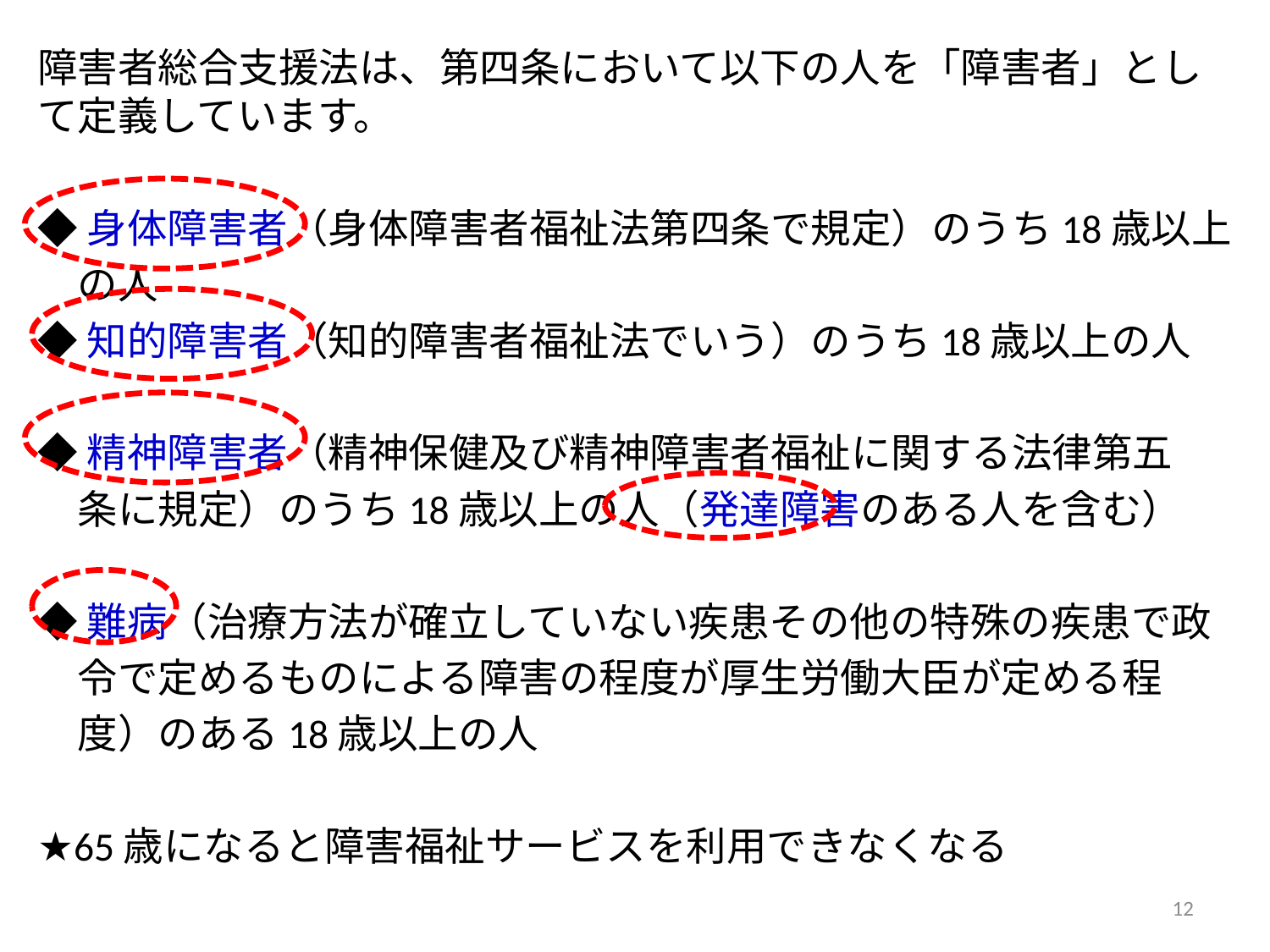

障害者総合支援法は、第四条において以下の人を「障害者」として定義しています。

◆身体障害者（身体障害者福祉法第四条で規定）のうち18歳以上
　の人
◆知的障害者（知的障害者福祉法でいう）のうち18歳以上の人

◆精神障害者（精神保健及び精神障害者福祉に関する法律第五
　条に規定）のうち18歳以上の人（発達障害のある人を含む）

◆難病（治療方法が確立していない疾患その他の特殊の疾患で政
　令で定めるものによる障害の程度が厚生労働大臣が定める程
　度）のある18歳以上の人

★65歳になると障害福祉サービスを利用できなくなる

12